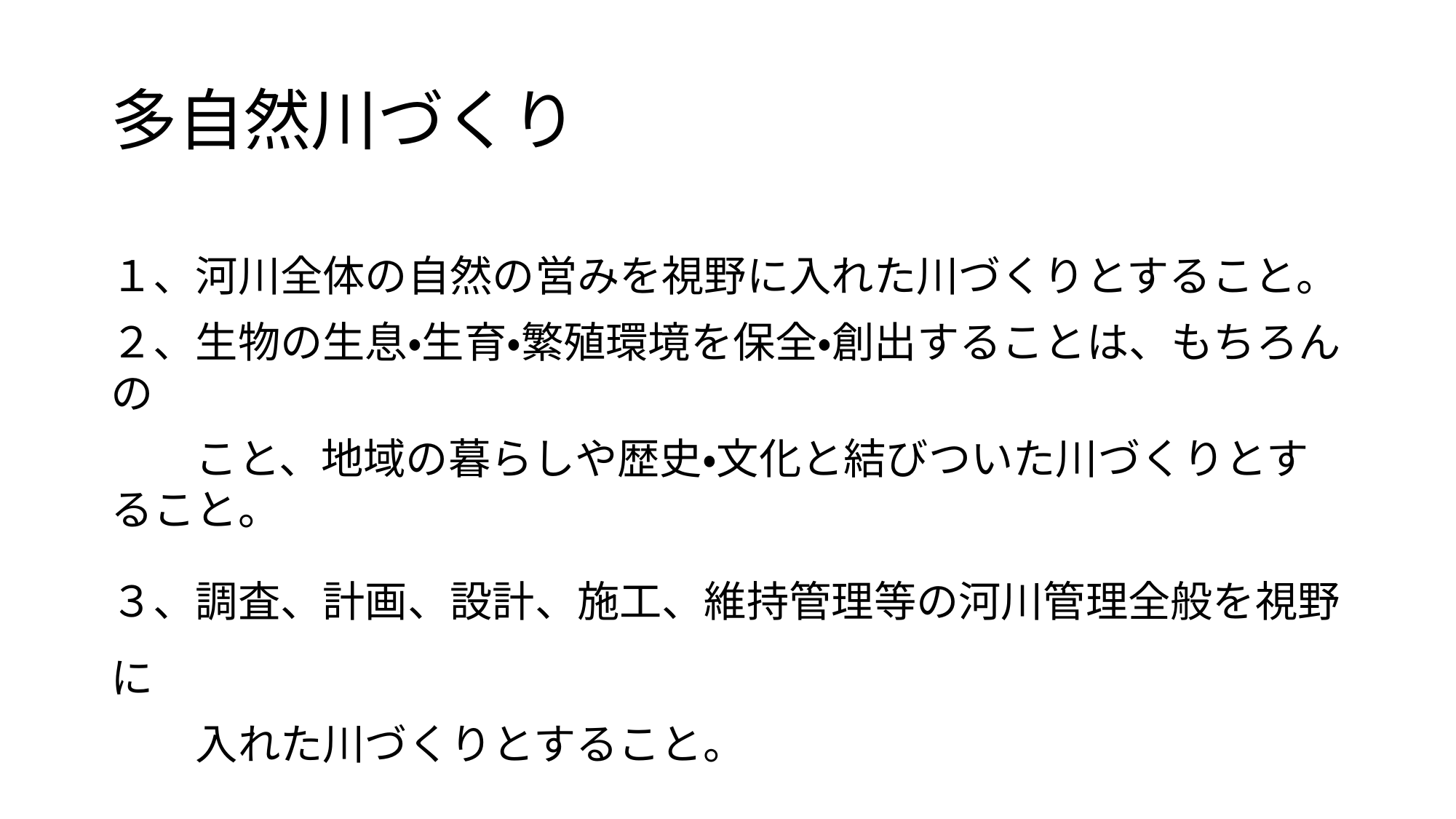

# 多自然川づくり
１、河川全体の自然の営みを視野に入れた川づくりとすること。
２、生物の生息・生育・繁殖環境を保全・創出することは、もちろんの
　　こと、地域の暮らしや歴史・文化と結びついた川づくりとすること。
３、調査、計画、設計、施工、維持管理等の河川管理全般を視野に
　　入れた川づくりとすること。